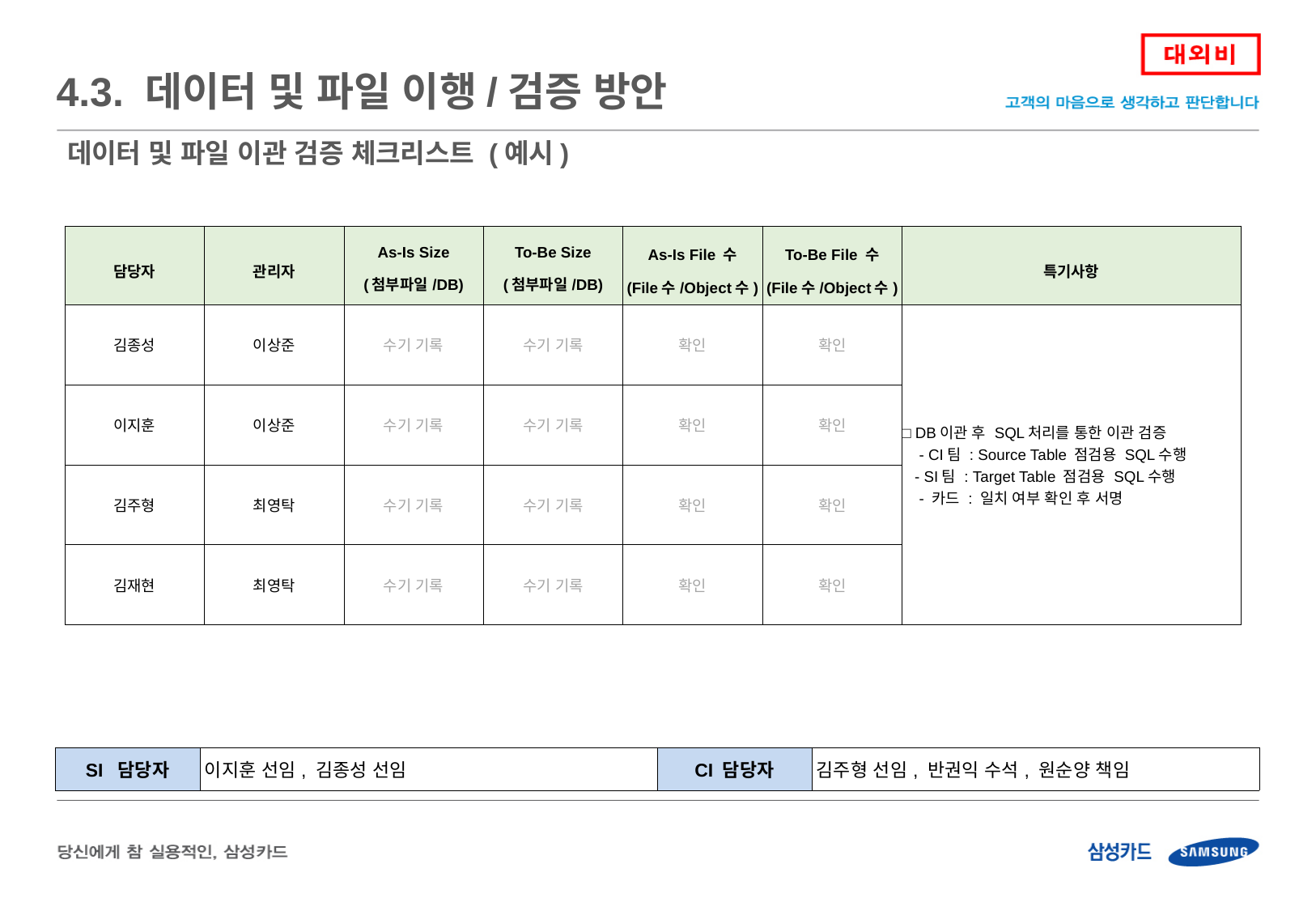

4.3. 데이터 및 파일 이행/검증 방안
데이터 및 파일 이관 검증 체크리스트 (예시)
| 담당자 | 관리자 | As-Is Size (첨부파일/DB) | To-Be Size (첨부파일/DB) | As-Is File 수 (File수/Object수) | To-Be File 수 (File수/Object수) | 특기사항 |
| --- | --- | --- | --- | --- | --- | --- |
| 김종성 | 이상준 | 수기 기록 | 수기 기록 | 확인 | 확인 | □ DB이관 후 SQL처리를 통한 이관 검증 - CI팀 : Source Table 점검용 SQL수행 - SI팀 : Target Table 점검용 SQL수행 - 카드 : 일치 여부 확인 후 서명 |
| 이지훈 | 이상준 | 수기 기록 | 수기 기록 | 확인 | 확인 |  |
| 김주형 | 최영탁 | 수기 기록 | 수기 기록 | 확인 | 확인 |  |
| 김재현 | 최영탁 | 수기 기록 | 수기 기록 | 확인 | 확인 |  |
| SI 담당자 | 이지훈 선임, 김종성 선임 | CI 담당자 | 김주형 선임, 반권익 수석, 원순양 책임 |
| --- | --- | --- | --- |